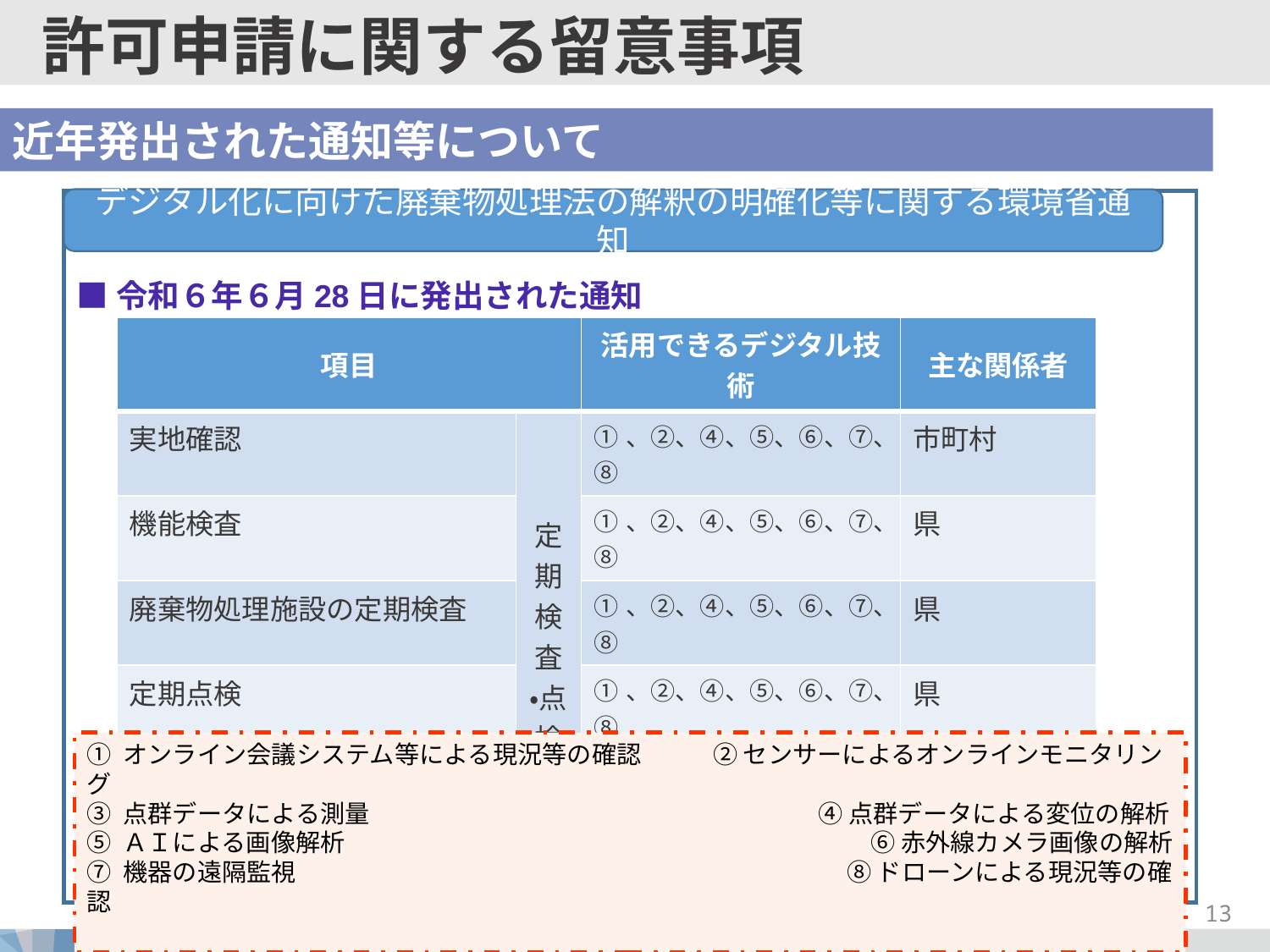

許可申請に関する留意事項
近年発出された通知等について
デジタル化に向けた廃棄物処理法の解釈の明確化等に関する環境省通知

■令和６年６月28日に発出された通知
| 項目 |  | 活用できるデジタル技術 | 主な関係者 |
| --- | --- | --- | --- |
| 実地確認 | 定期検査 ・点検規制 | ①、②、④、⑤、⑥、⑦、⑧ | 市町村 |
| 機能検査 |  | ①、②、④、⑤、⑥、⑦、⑧ | 県 |
| 廃棄物処理施設の定期検査 |  | ①、②、④、⑤、⑥、⑦、⑧ | 県 |
| 定期点検 |  | ①、②、④、⑤、⑥、⑦、⑧ | 県 |
| 残余埋立容量の測定 |  | ③ | 最終処分業者 |
| 温度、圧力等の測定 |  | ② | 中間処理業者 |
| 精密機能検査 |  | ①、②、④、⑤、⑥、⑦、⑧ | 一廃処分業者 |
① オンライン会議システム等による現況等の確認 　　   ② センサーによるオンラインモニタリング
③ 点群データによる測量　  　　 　　　  　　　　　　　　　　　④ 点群データによる変位の解析
⑤ ＡＩによる画像解析　　　　　　　　　　　　　　　　　　　　　 ⑥ 赤外線カメラ画像の解析
⑦ 機器の遠隔監視　　　　　　　　　　　　　　　　　　　　　　 ⑧ ドローンによる現況等の確認
13